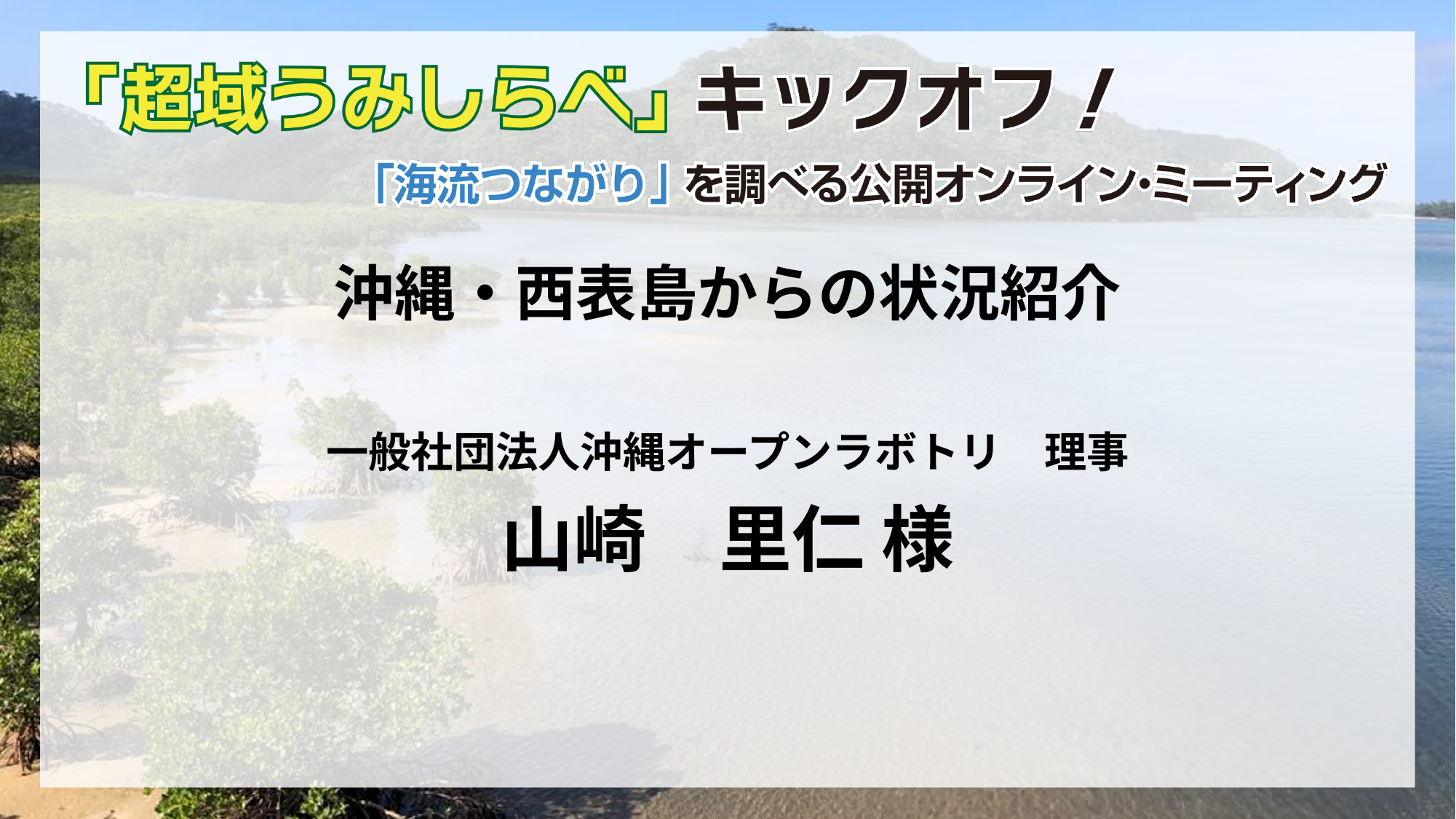

沖縄・西表島からの状況紹介

一般社団法人沖縄オープンラボトリ　理事
山崎　里仁 様